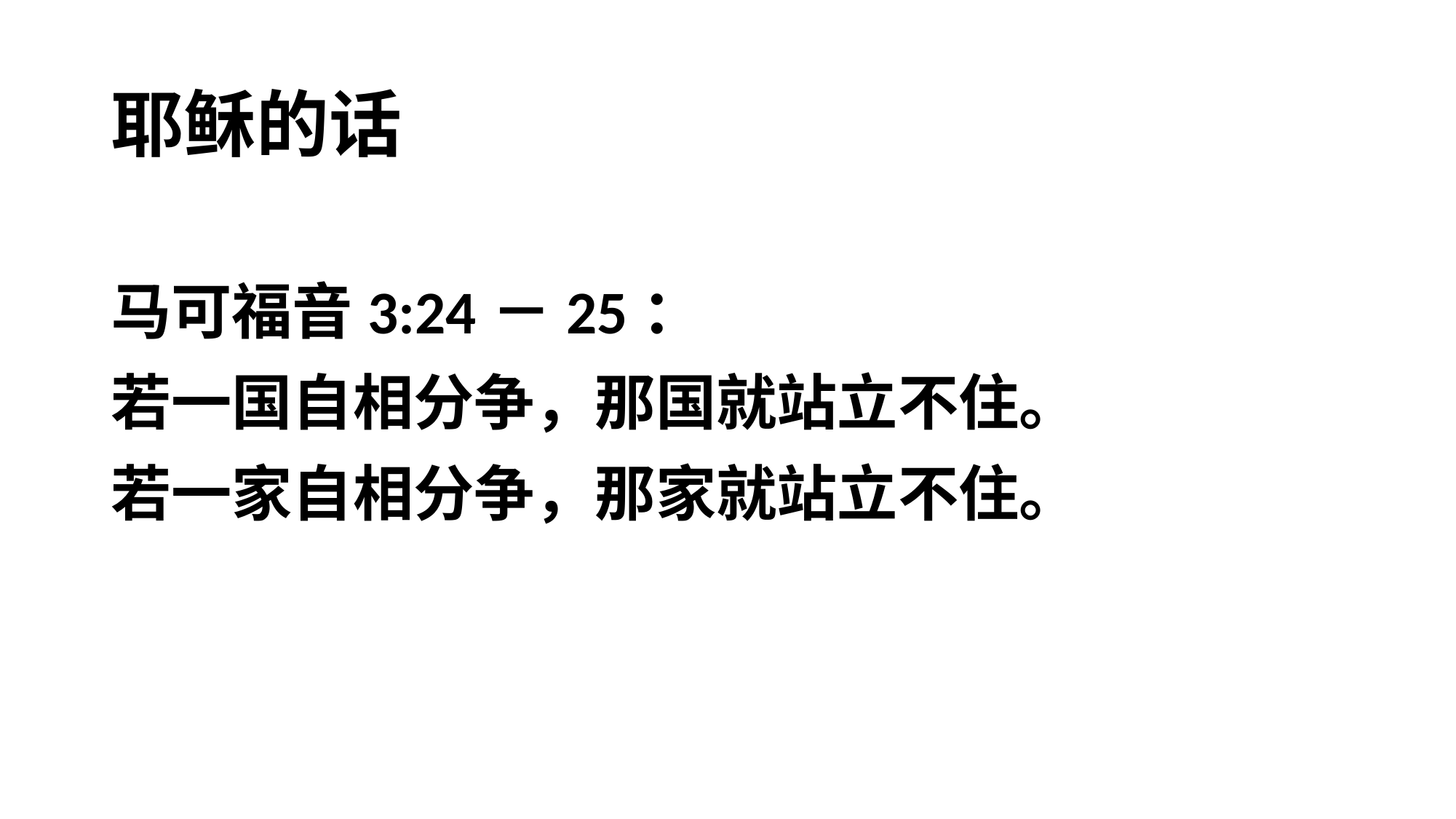

# 耶稣的话
马可福音3:24－25：
若一国自相分争，那国就站立不住。
若一家自相分争，那家就站立不住。